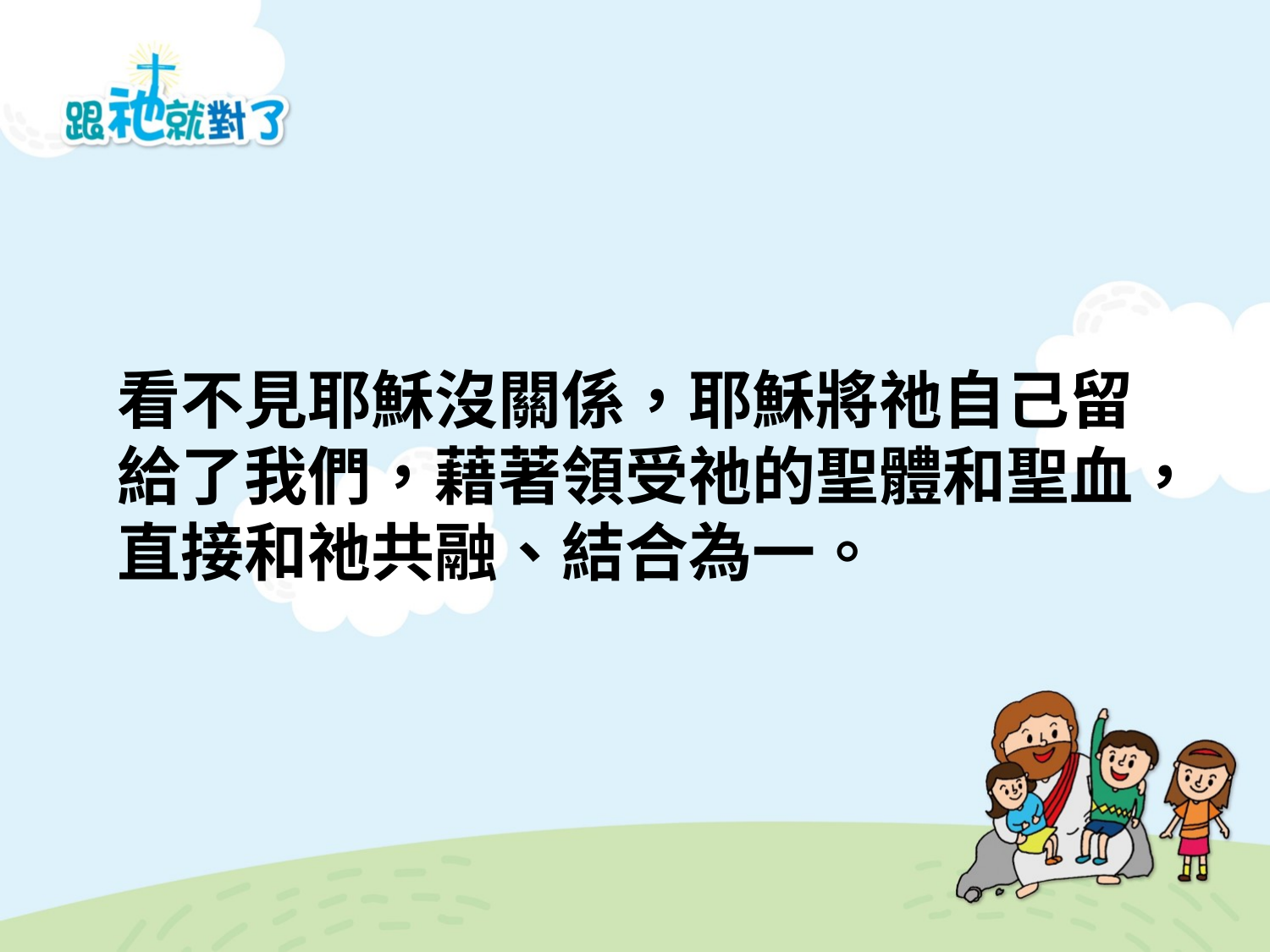

看不見耶穌沒關係，耶穌將祂自己留給了我們，藉著領受祂的聖體和聖血，直接和祂共融、結合為一。